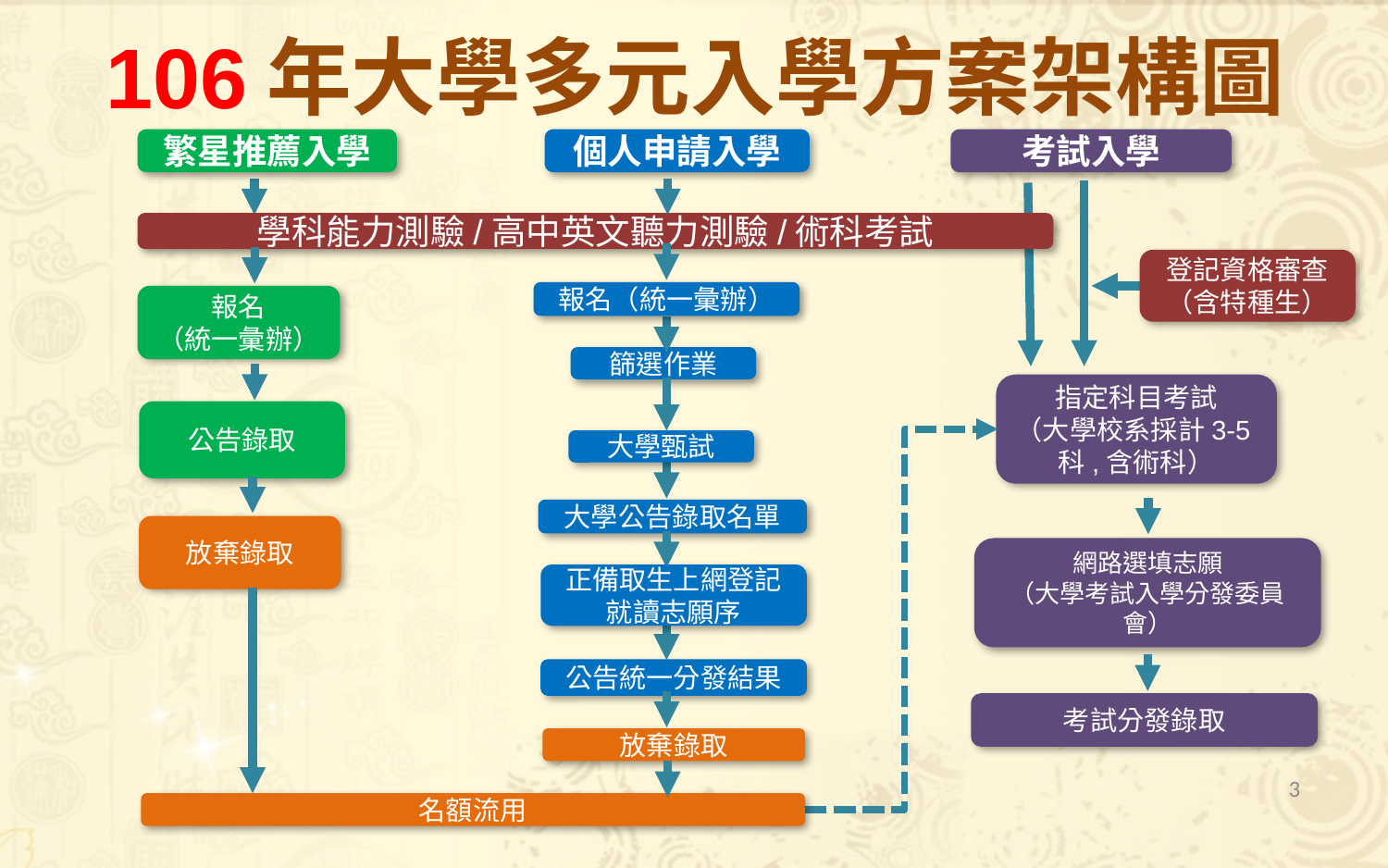

# 106年大學多元入學方案架構圖
繁星推薦入學
個人申請入學
考試入學
學科能力測驗/高中英文聽力測驗/術科考試
登記資格審查
（含特種生）
報名（統一彙辦）
報名
（統一彙辦）
篩選作業
指定科目考試
（大學校系採計3-5科,含術科）
公告錄取
大學甄試
大學公告錄取名單
放棄錄取
網路選填志願
（大學考試入學分發委員會）
正備取生上網登記
就讀志願序
公告統一分發結果
考試分發錄取
放棄錄取
3
名額流用